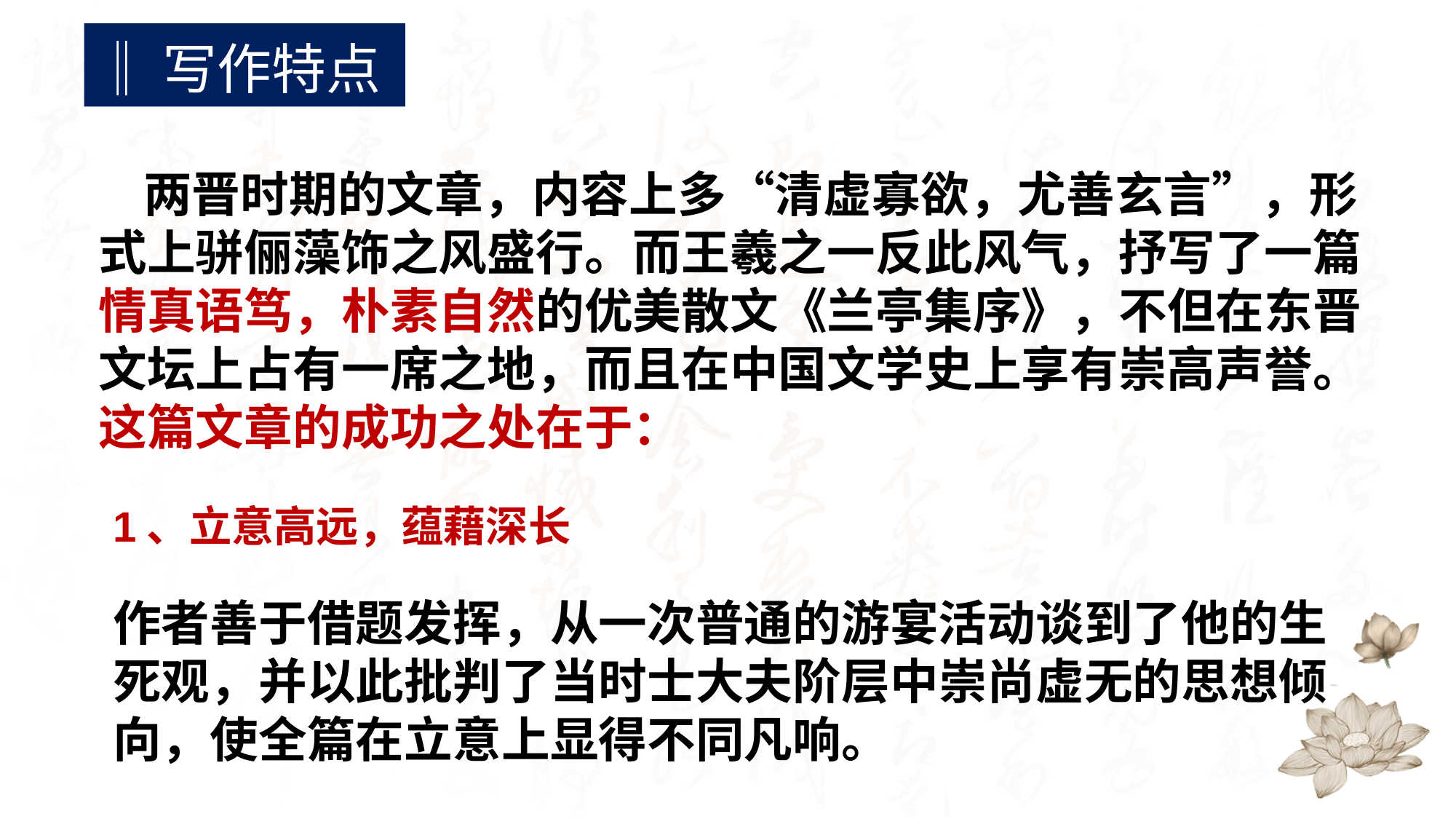

‖写作特点
   两晋时期的文章，内容上多“清虚寡欲，尤善玄言”，形式上骈俪藻饰之风盛行。而王羲之一反此风气，抒写了一篇情真语笃，朴素自然的优美散文《兰亭集序》，不但在东晋文坛上占有一席之地，而且在中国文学史上享有崇高声誉。这篇文章的成功之处在于：
# 1、立意高远，蕴藉深长
作者善于借题发挥，从一次普通的游宴活动谈到了他的生死观，并以此批判了当时士大夫阶层中崇尚虚无的思想倾向，使全篇在立意上显得不同凡响。